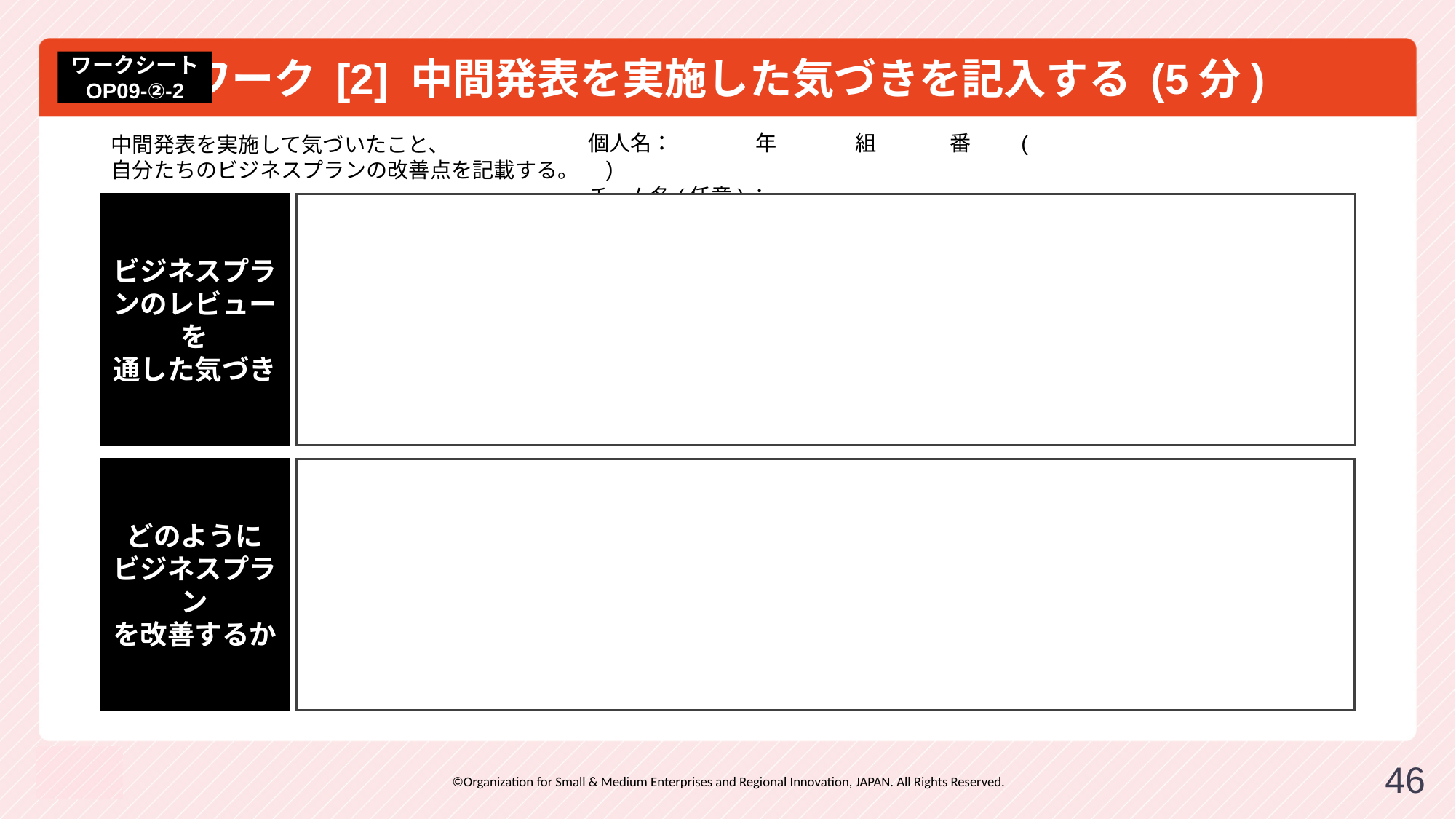

# ワーク [2] 中間発表を実施した気づきを記入する (5分)
ワークシート
OP09-②-2
個人名：　　    　年　　   　組　　　  番     　(                                                         )

チーム名(任意)：(                                                                                           )
中間発表を実施して気づいたこと、
自分たちのビジネスプランの改善点を記載する。
ビジネスプランのレビューを
通した気づき

どのように
ビジネスプラン
を改善するか